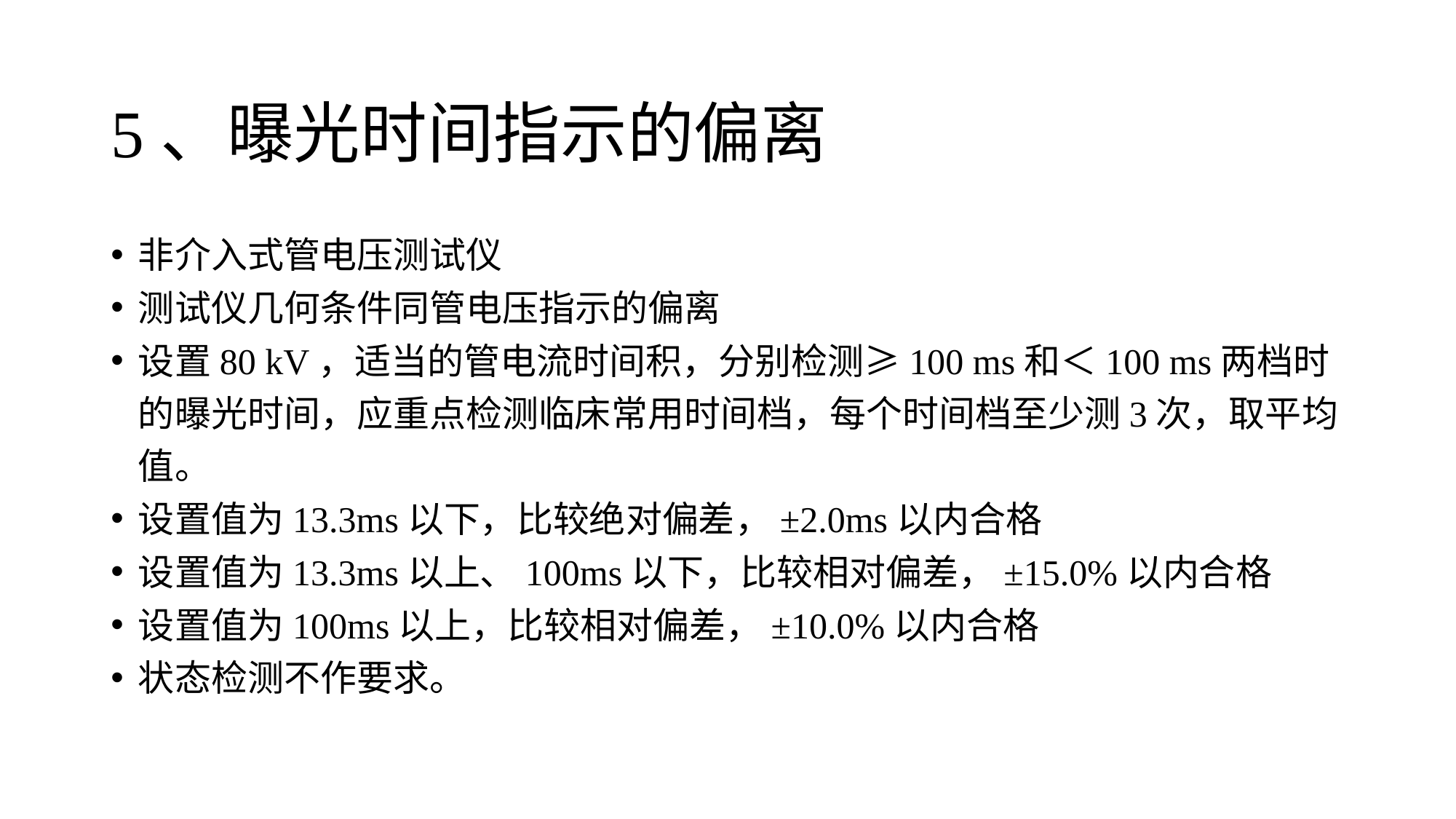

# 5、曝光时间指示的偏离
非介入式管电压测试仪
测试仪几何条件同管电压指示的偏离
设置80 kV，适当的管电流时间积，分别检测≥100 ms和＜100 ms两档时的曝光时间，应重点检测临床常用时间档，每个时间档至少测3次，取平均值。
设置值为13.3ms以下，比较绝对偏差，±2.0ms以内合格
设置值为13.3ms以上、100ms以下，比较相对偏差，±15.0%以内合格
设置值为100ms以上，比较相对偏差，±10.0%以内合格
状态检测不作要求。